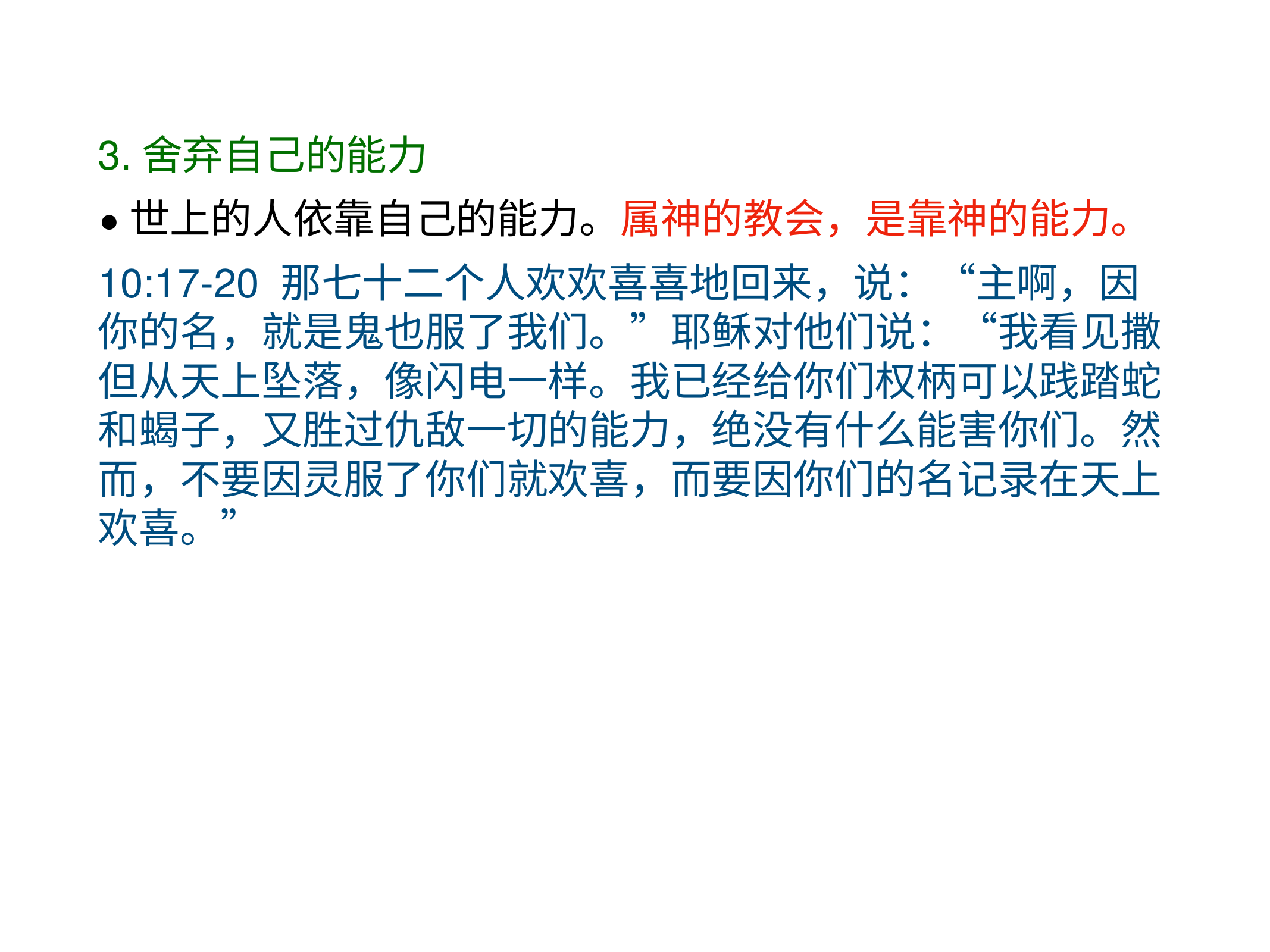

3.舍弃自己的能力
世上的人依靠自己的能力。属神的教会，是靠神的能力。
10:17-20 那七十二个人欢欢喜喜地回来，说：“主啊，因你的名，就是鬼也服了我们。”耶稣对他们说：“我看见撒但从天上坠落，像闪电一样。我已经给你们权柄可以践踏蛇和蝎子，又胜过仇敌一切的能力，绝没有什么能害你们。然而，不要因灵服了你们就欢喜，而要因你们的名记录在天上欢喜。”